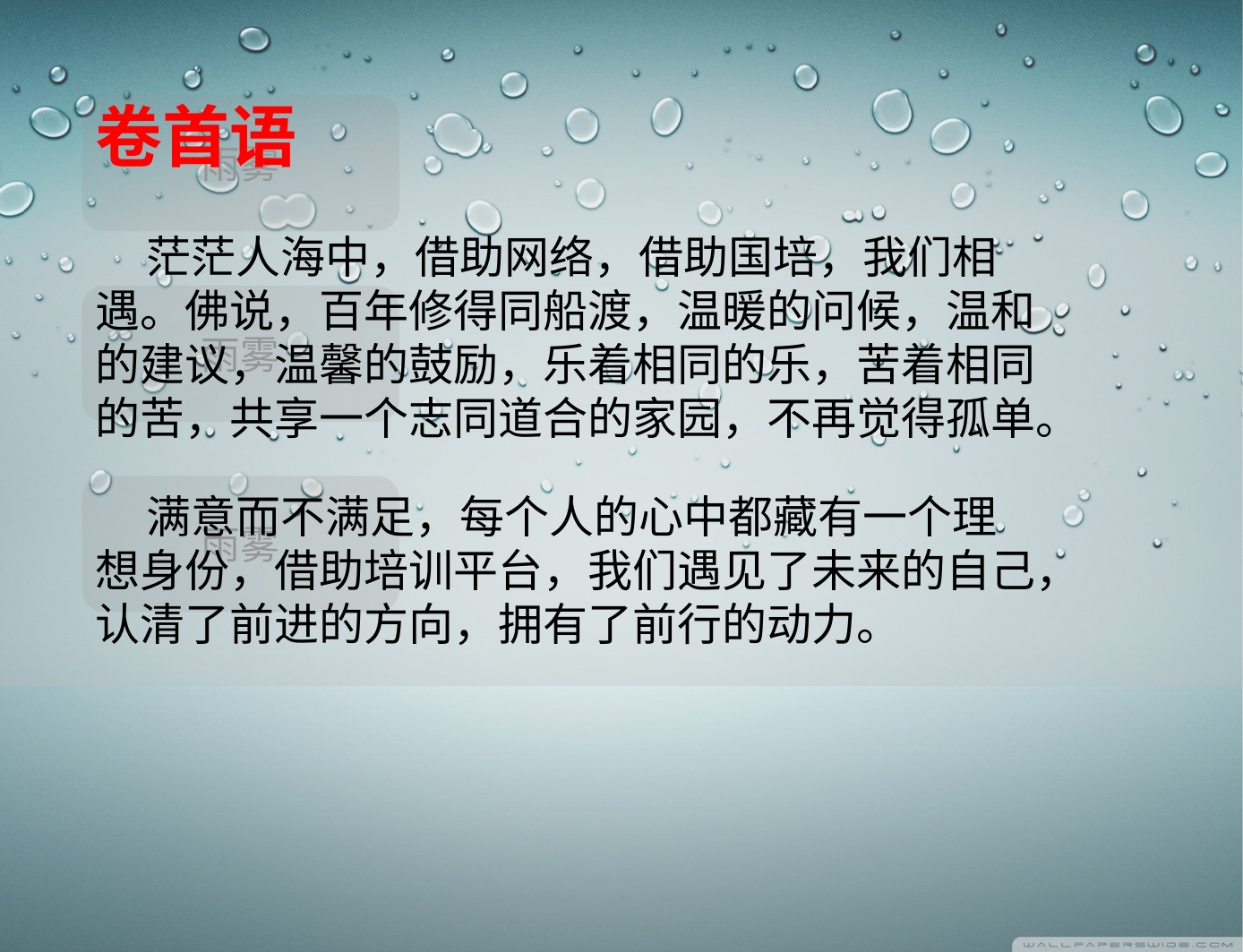

卷首语

    茫茫人海中，借助网络，借助国培，我们相遇。佛说，百年修得同船渡，温暖的问候，温和的建议，温馨的鼓励，乐着相同的乐，苦着相同的苦，共享一个志同道合的家园，不再觉得孤单。

    满意而不满足，每个人的心中都藏有一个理想身份，借助培训平台，我们遇见了未来的自己，认清了前进的方向，拥有了前行的动力。

雨雾
雨雾
雨雾